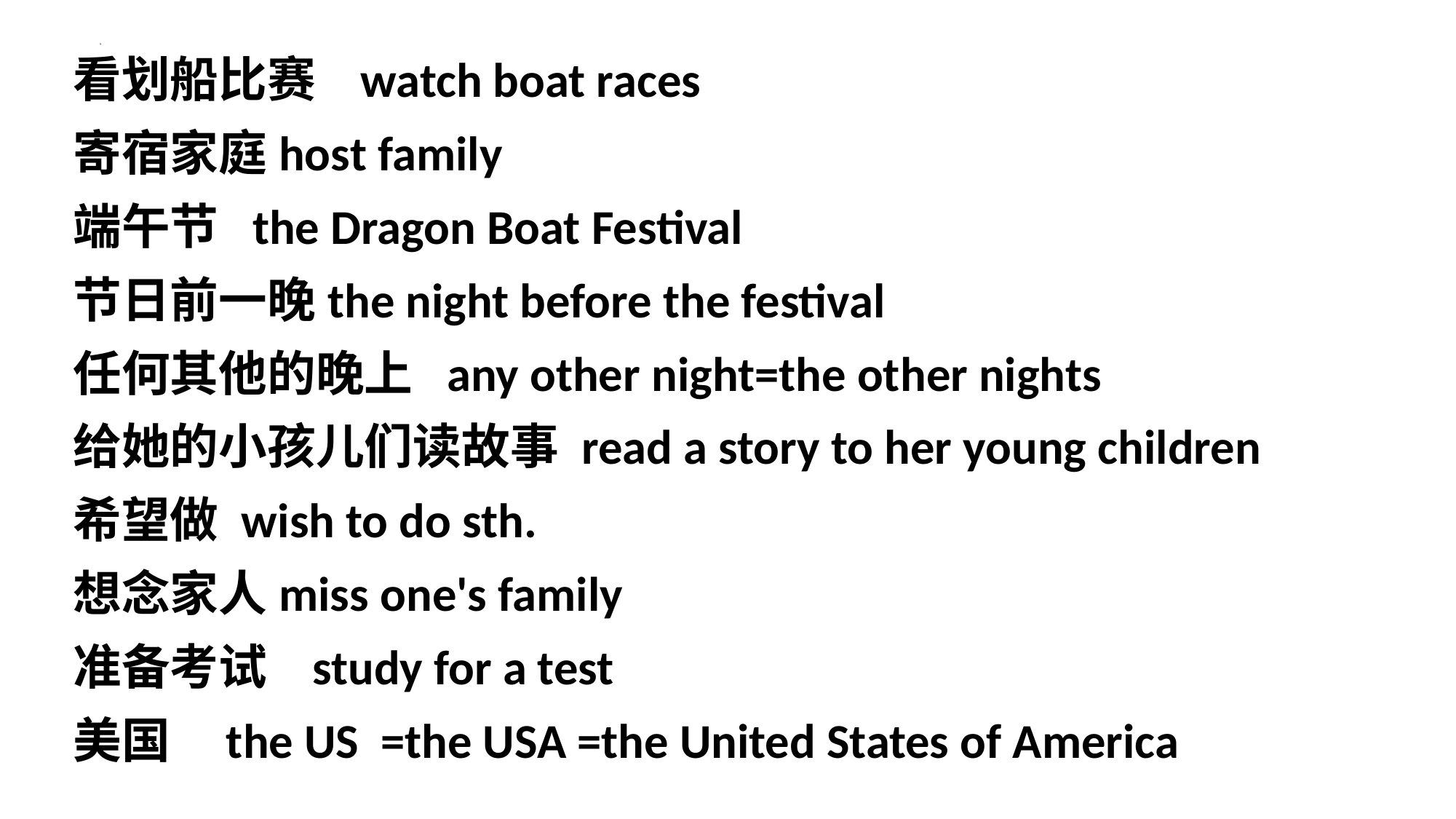

看划船比赛   watch boat races
寄宿家庭host family
端午节  the Dragon Boat Festival
节日前一晚the night before the festival
任何其他的晚上  any other night=the other nights
给她的小孩儿们读故事 read a story to her young children
希望做 wish to do sth.
想念家人miss one's family
准备考试   study for a test
美国    the US  =the USA =the United States of America